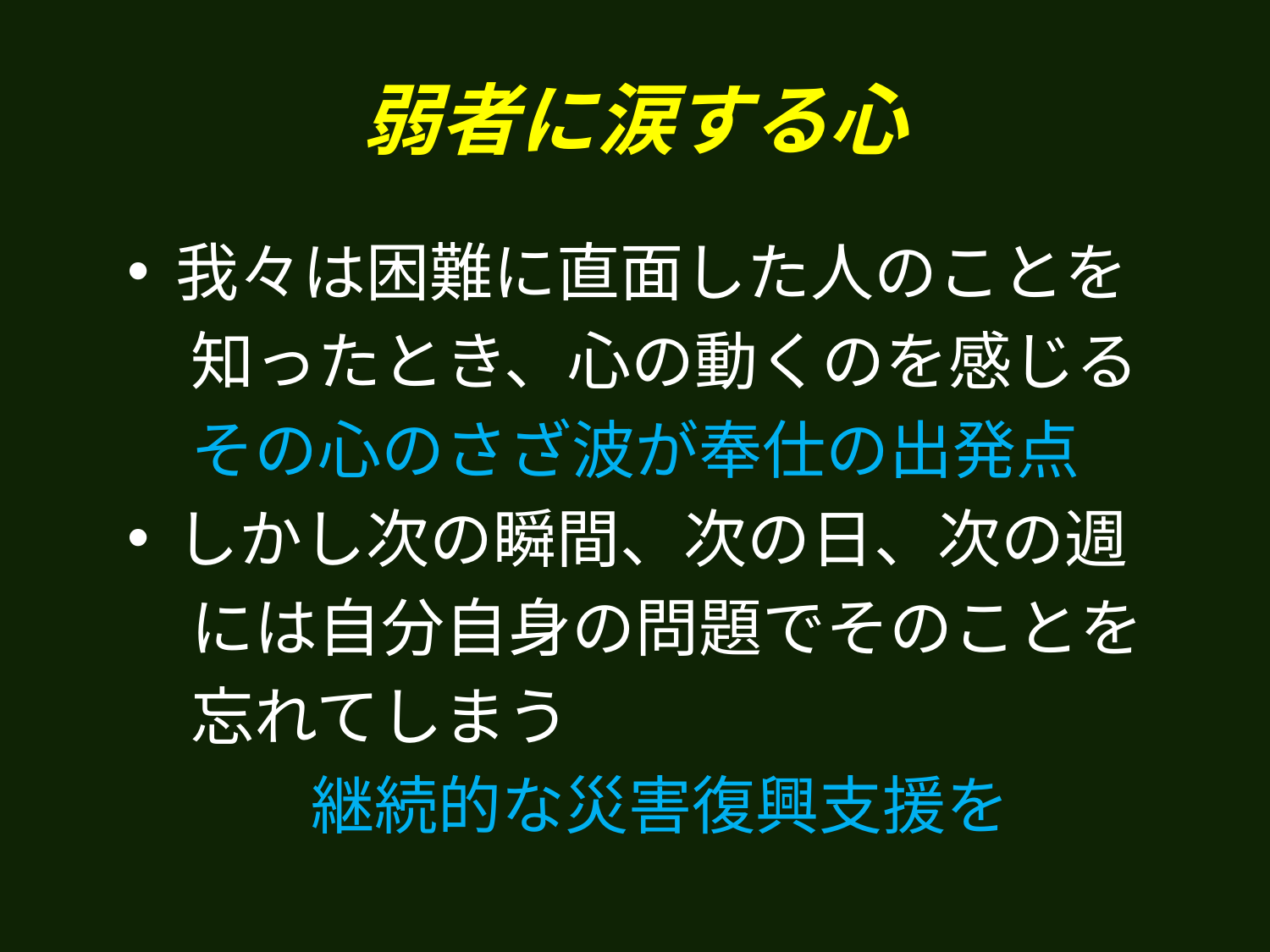

# 弱者に涙する心
我々は困難に直面した人のことを
　知ったとき、心の動くのを感じる
　その心のさざ波が奉仕の出発点
しかし次の瞬間、次の日、次の週
　には自分自身の問題でそのことを
　忘れてしまう
継続的な災害復興支援を